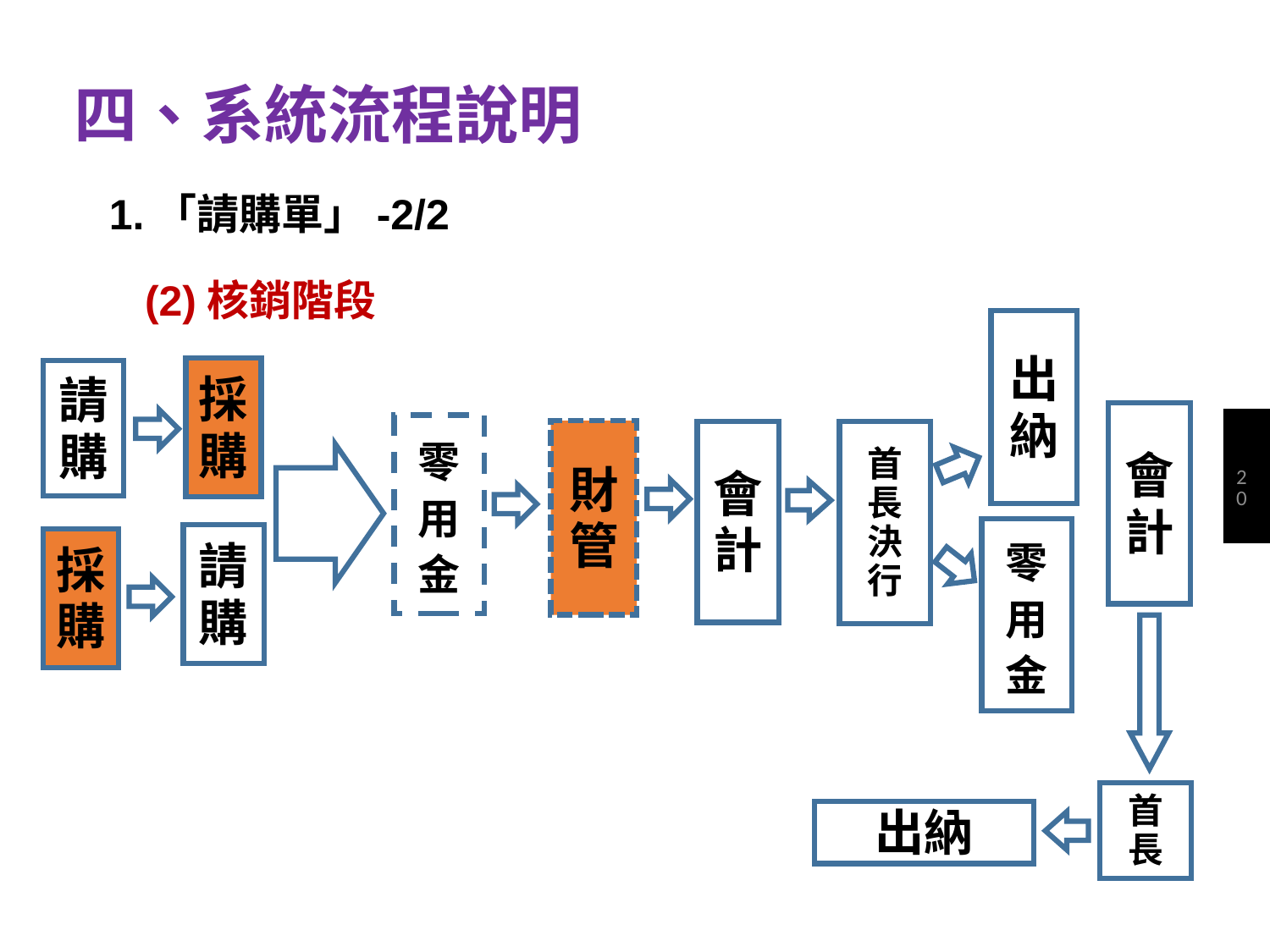

四、系統流程說明
   1.「請購單」-2/2
      (2)核銷階段

出納
會
計

零
用
金

採
購
請
購

零
用
金
財
管
會
計
首長
決行

請
購
採
購

首長
出納

20